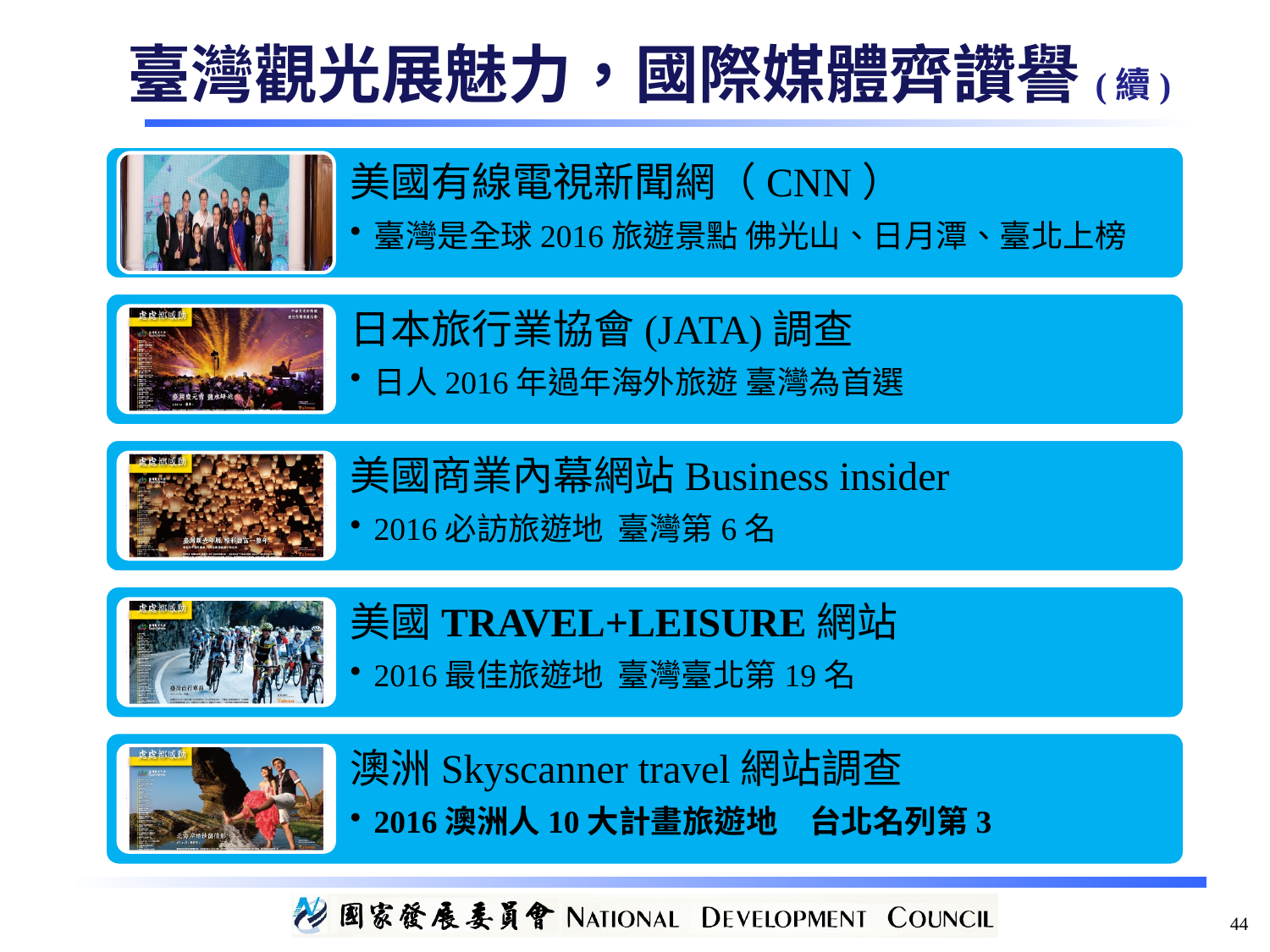

# 臺灣觀光展魅力，國際媒體齊讚譽(續)
美國有線電視新聞網（CNN）
臺灣是全球2016旅遊景點 佛光山、日月潭、臺北上榜
日本旅行業協會(JATA)調查
日人2016年過年海外旅遊 臺灣為首選
美國商業內幕網站Business insider
2016必訪旅遊地  臺灣第6名
美國TRAVEL+LEISURE網站
2016最佳旅遊地  臺灣臺北第19名
澳洲Skyscanner travel網站調查
2016澳洲人10大計畫旅遊地　台北名列第3
44